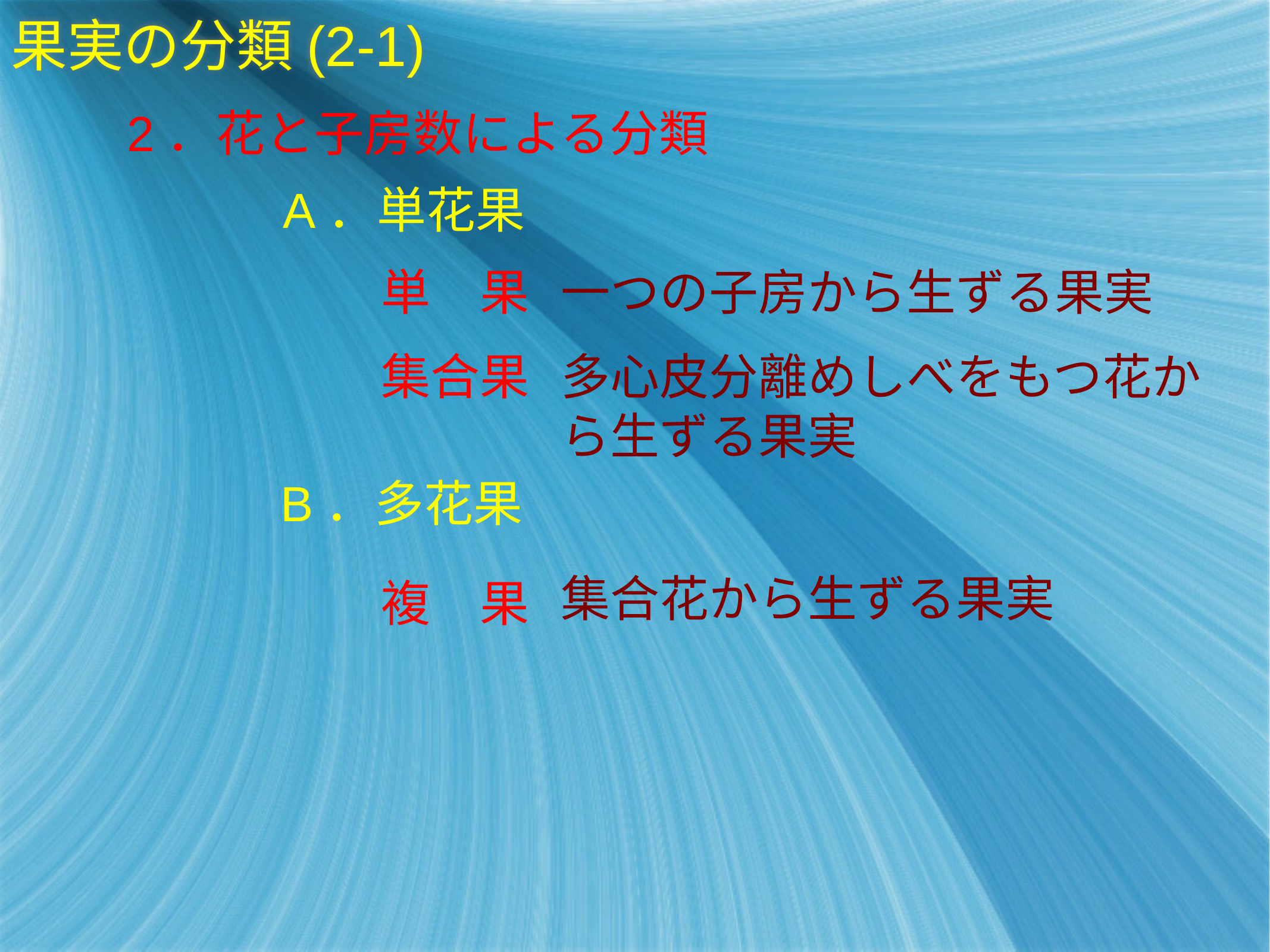

果実の分類(2-1)
2．花と子房数による分類
A．単花果
単　果
一つの子房から生ずる果実
集合果
多心皮分離めしべをもつ花から生ずる果実
B．多花果
集合花から生ずる果実
複　果